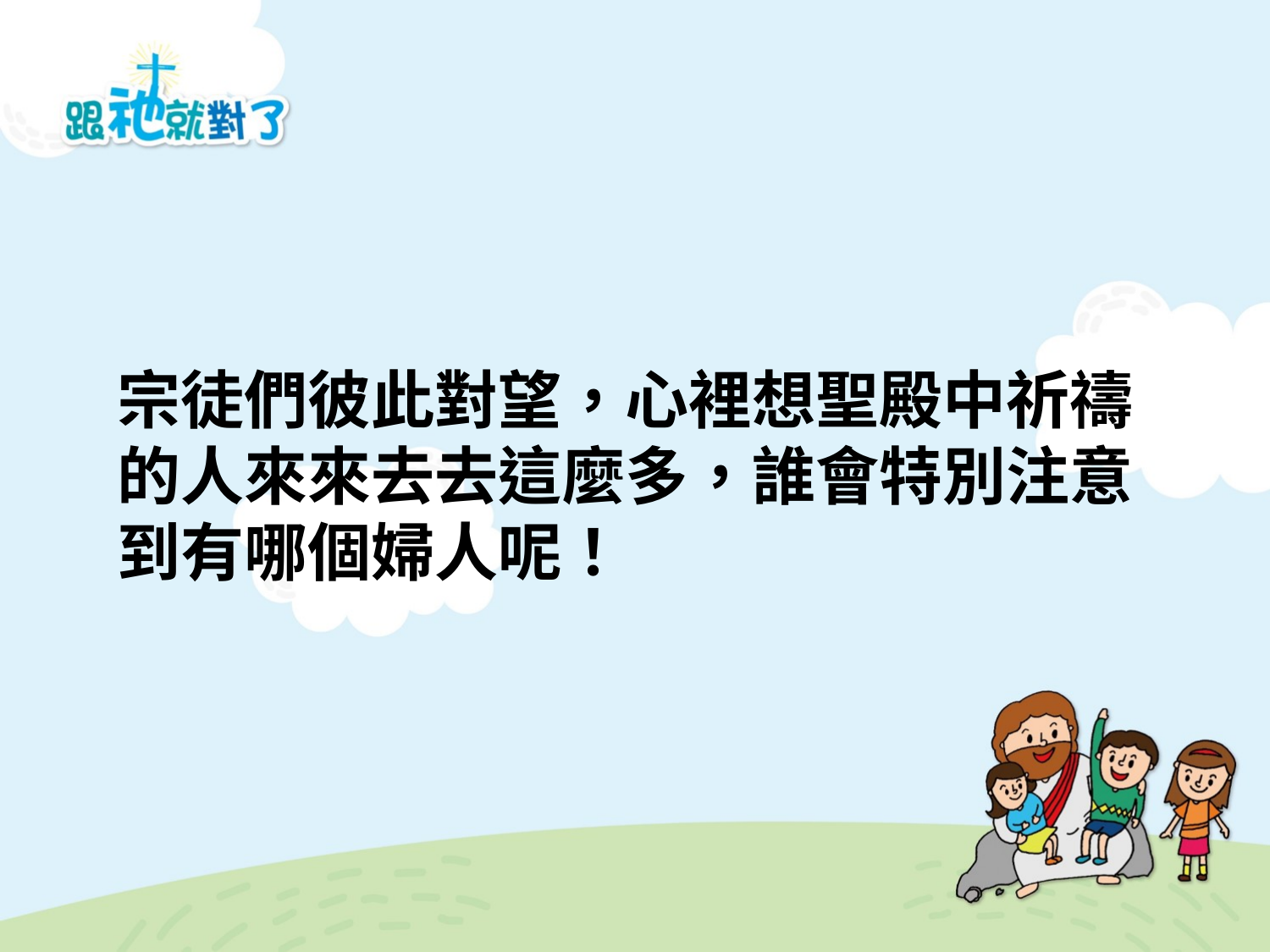

宗徒們彼此對望，心裡想聖殿中祈禱的人來來去去這麼多，誰會特別注意到有哪個婦人呢！